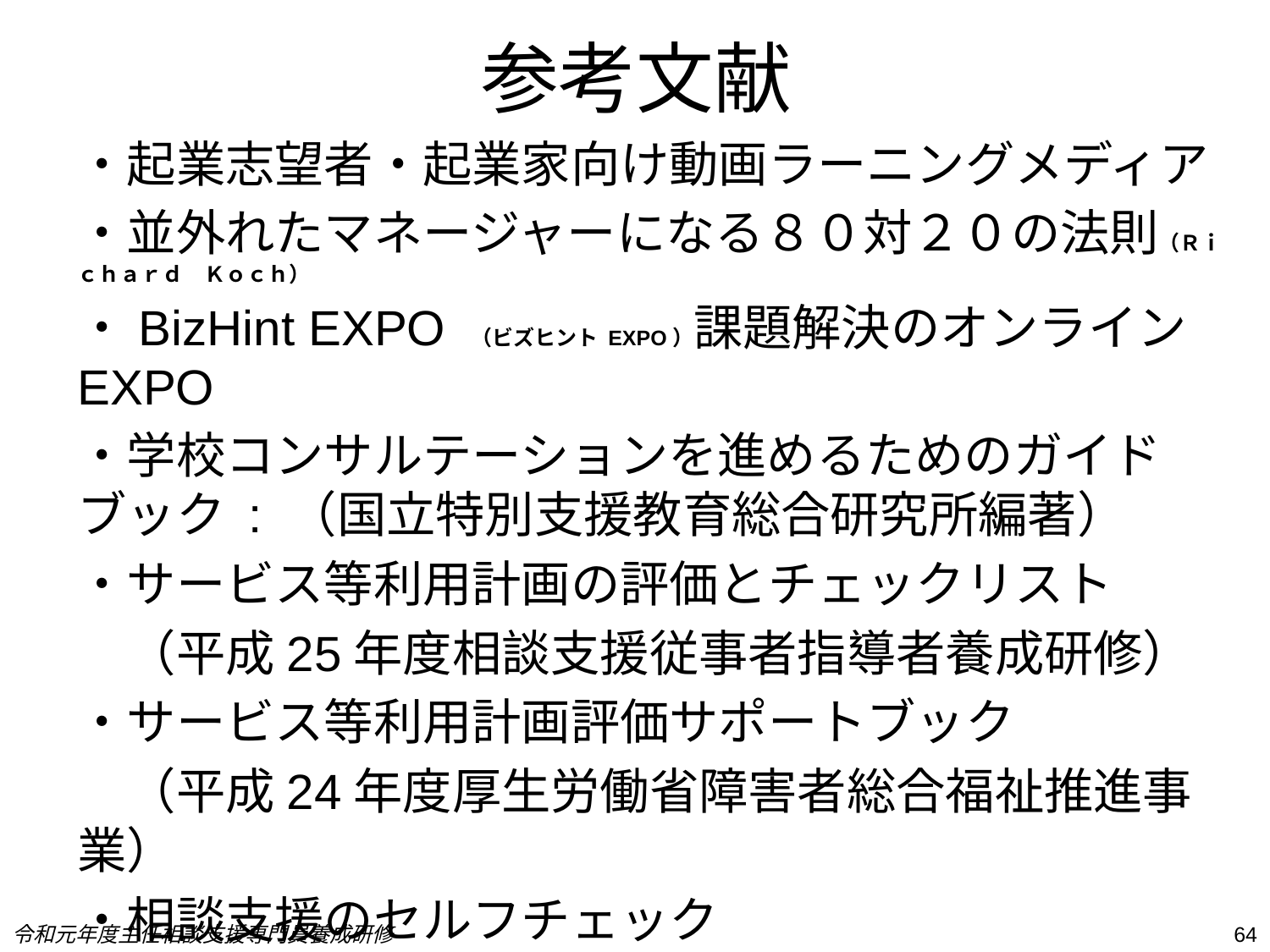

# 参考文献
・起業志望者・起業家向け動画ラーニングメディア
・並外れたマネージャーになる８０対２０の法則（Ｒｉｃｈａｒｄ　Ｋｏｃｈ）
・BizHint EXPO （ビズヒント EXPO）課題解決のオンラインEXPO
・学校コンサルテーションを進めるためのガイドブック : （国立特別支援教育総合研究所編著）
・サービス等利用計画の評価とチェックリスト
　（平成25年度相談支援従事者指導者養成研修）
・サービス等利用計画評価サポートブック
　（平成24年度厚生労働省障害者総合福祉推進事業）
・相談支援のセルフチェック
　（平成30年度相談支援指導者養成研修）

令和元年度主任相談支援専門員養成研修

64